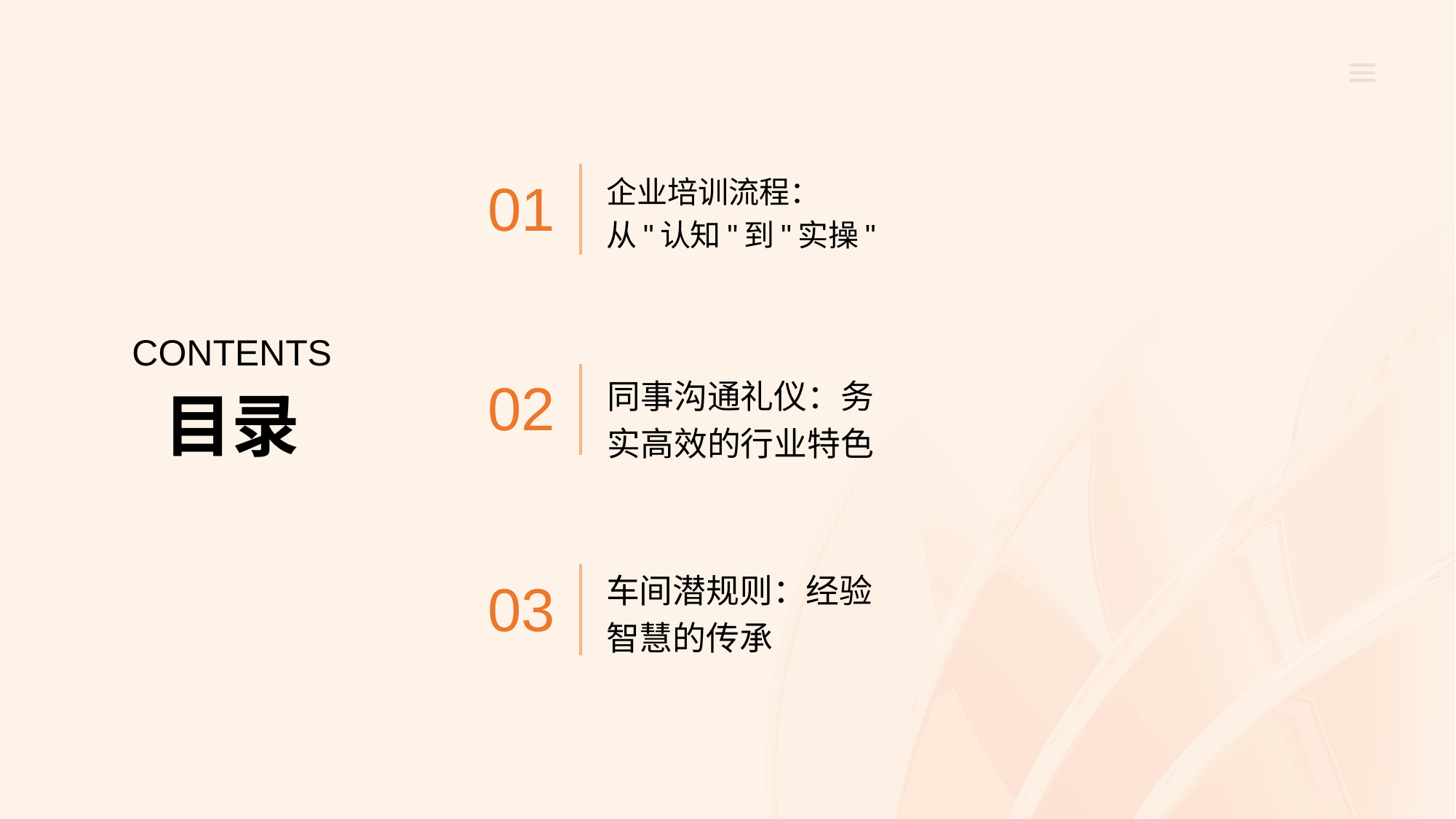

企业培训流程：从"认知"到"实操"

01
CONTENTS
同事沟通礼仪：务实高效的行业特色

02
目录
车间潜规则：经验智慧的传承

03